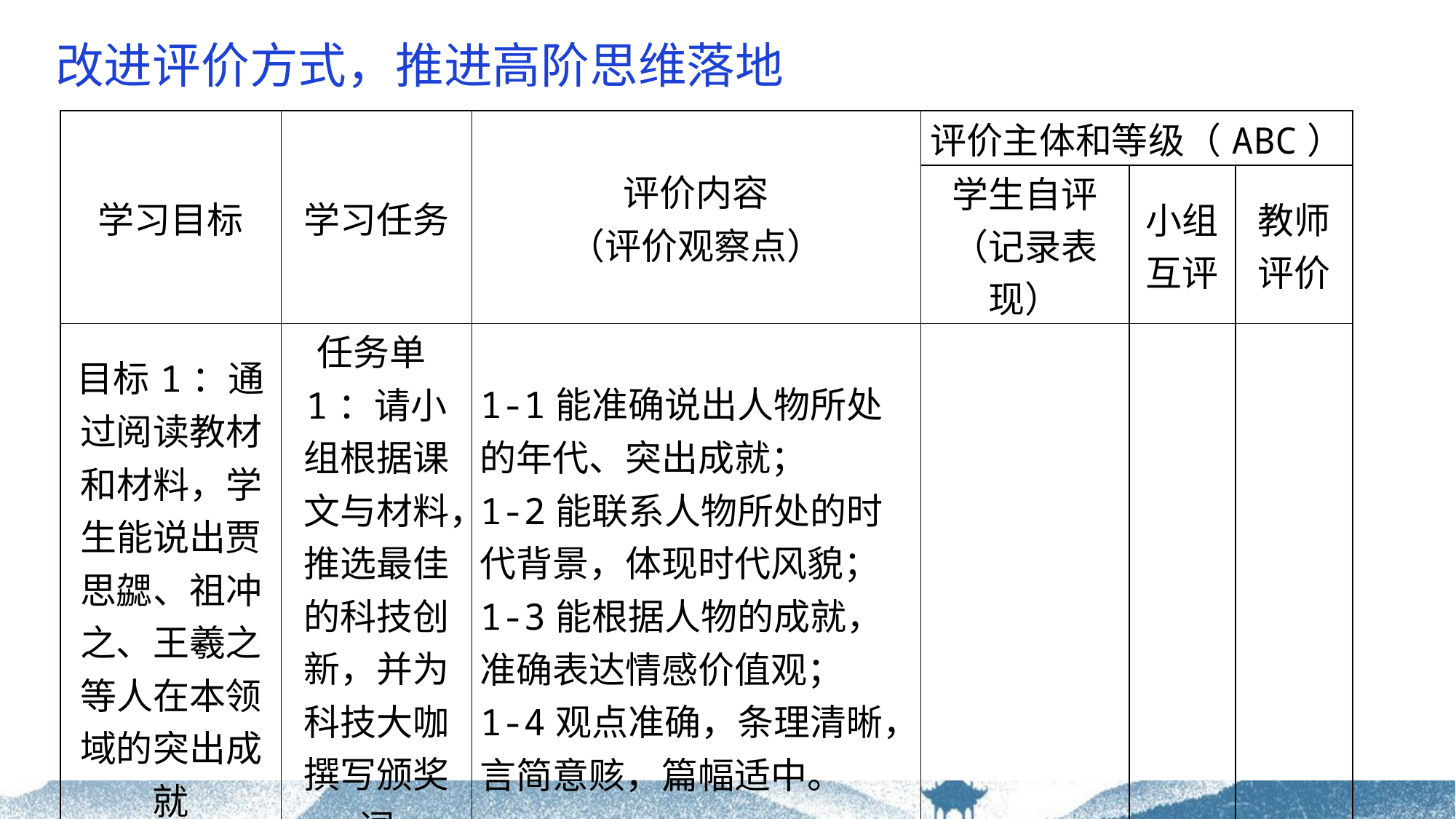

改进评价方式，推进高阶思维落地
| 学习目标 | 学习任务 | 评价内容 （评价观察点） | 评价主体和等级（ABC） |  |  |
| --- | --- | --- | --- | --- | --- |
|  |  |  | 学生自评（记录表现） | 小组 互评 | 教师 评价 |
| 目标1：通过阅读教材和材料，学生能说出贾思勰、祖冲之、王羲之等人在本领域的突出成就 | 任务单1：请小组根据课文与材料，推选最佳的科技创新，并为科技大咖撰写颁奖词 | 1-1能准确说出人物所处的年代、突出成就； 1-2能联系人物所处的时代背景，体现时代风貌； 1-3能根据人物的成就，准确表达情感价值观； 1-4观点准确，条理清晰，言简意赅，篇幅适中。 |  |  |  |